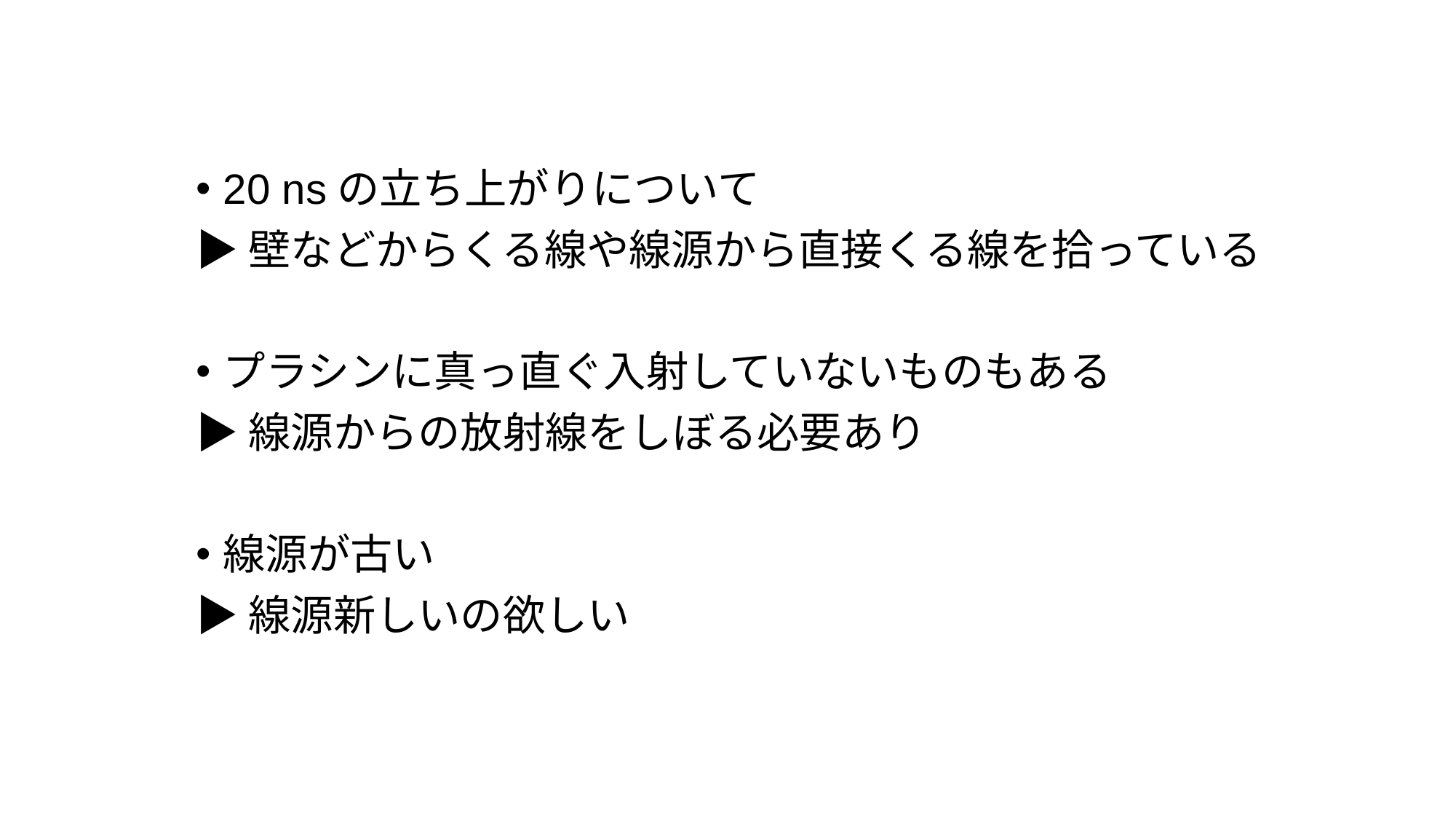

20 nsの立ち上がりについて
▶︎壁などからくる線や線源から直接くる線を拾っている

プラシンに真っ直ぐ入射していないものもある
▶︎線源からの放射線をしぼる必要あり

線源が古い
▶︎線源新しいの欲しい